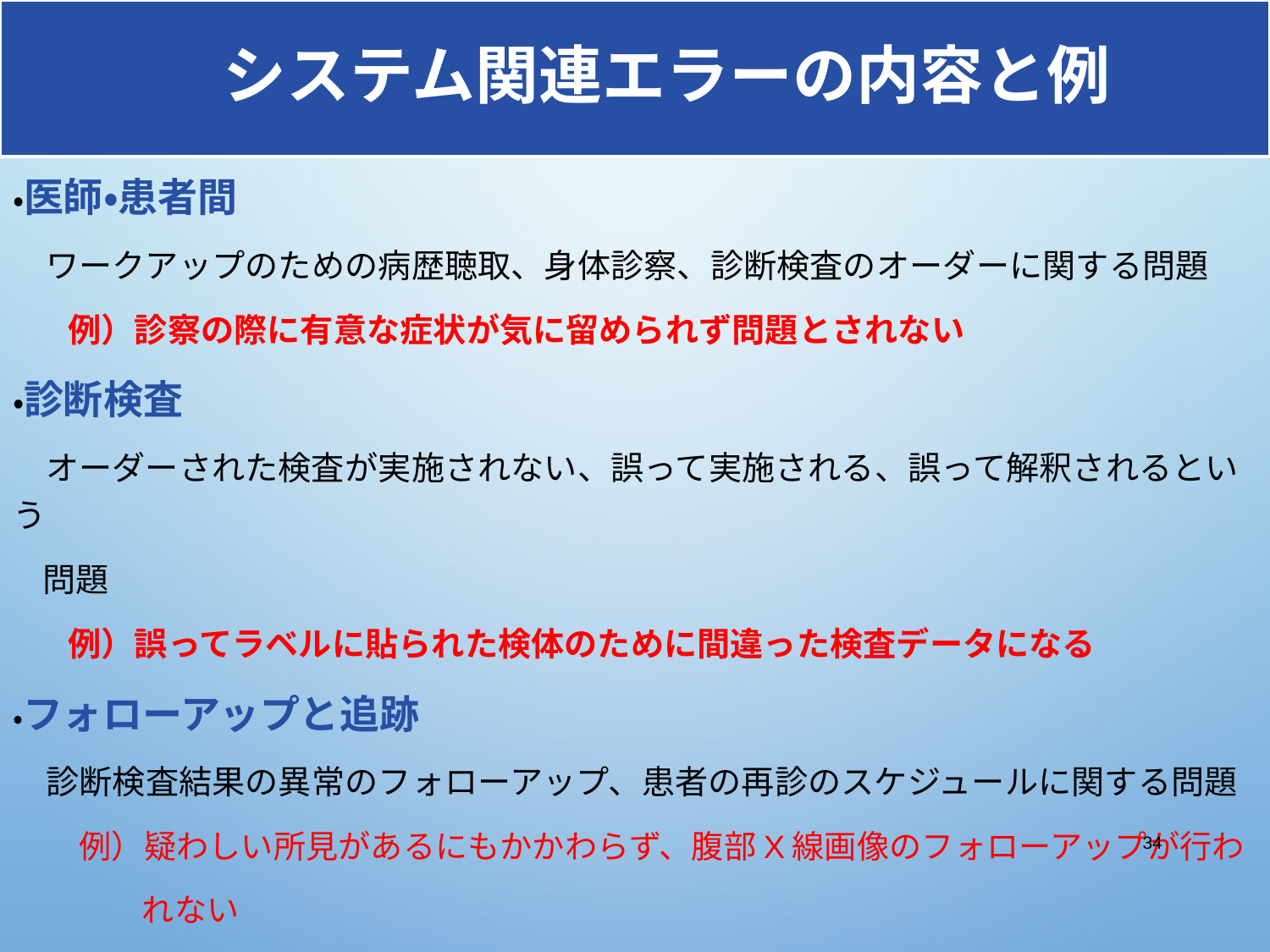

# システム関連エラーの内容と例
・医師・患者間
　ワークアップのための病歴聴取、身体診察、診断検査のオーダーに関する問題
　   例）診察の際に有意な症状が気に留められず問題とされない
・診断検査
　オーダーされた検査が実施されない、誤って実施される、誤って解釈されるという
   問題
　   例）誤ってラベルに貼られた検体のために間違った検査データになる
・フォローアップと追跡
　診断検査結果の異常のフォローアップ、患者の再診のスケジュールに関する問題
　　例）疑わしい所見があるにもかかわらず、腹部X線画像のフォローアップが行わ
　　　　れない
34